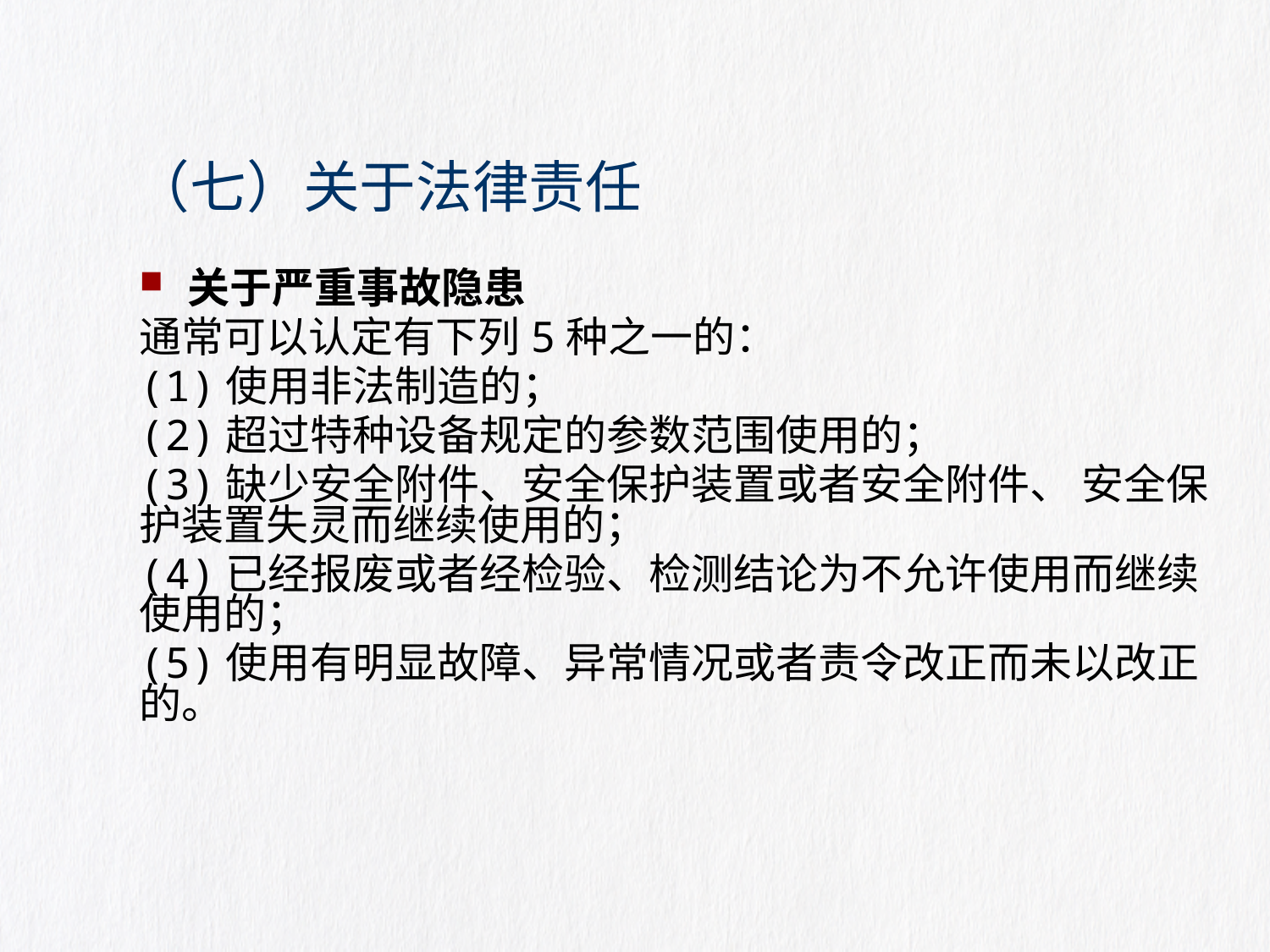

# （七）关于法律责任
关于严重事故隐患
通常可以认定有下列5种之一的：
(1)使用非法制造的；
(2)超过特种设备规定的参数范围使用的；
(3)缺少安全附件、安全保护装置或者安全附件、 安全保护装置失灵而继续使用的；
(4)已经报废或者经检验、检测结论为不允许使用而继续使用的；
(5)使用有明显故障、异常情况或者责令改正而未以改正的。
72